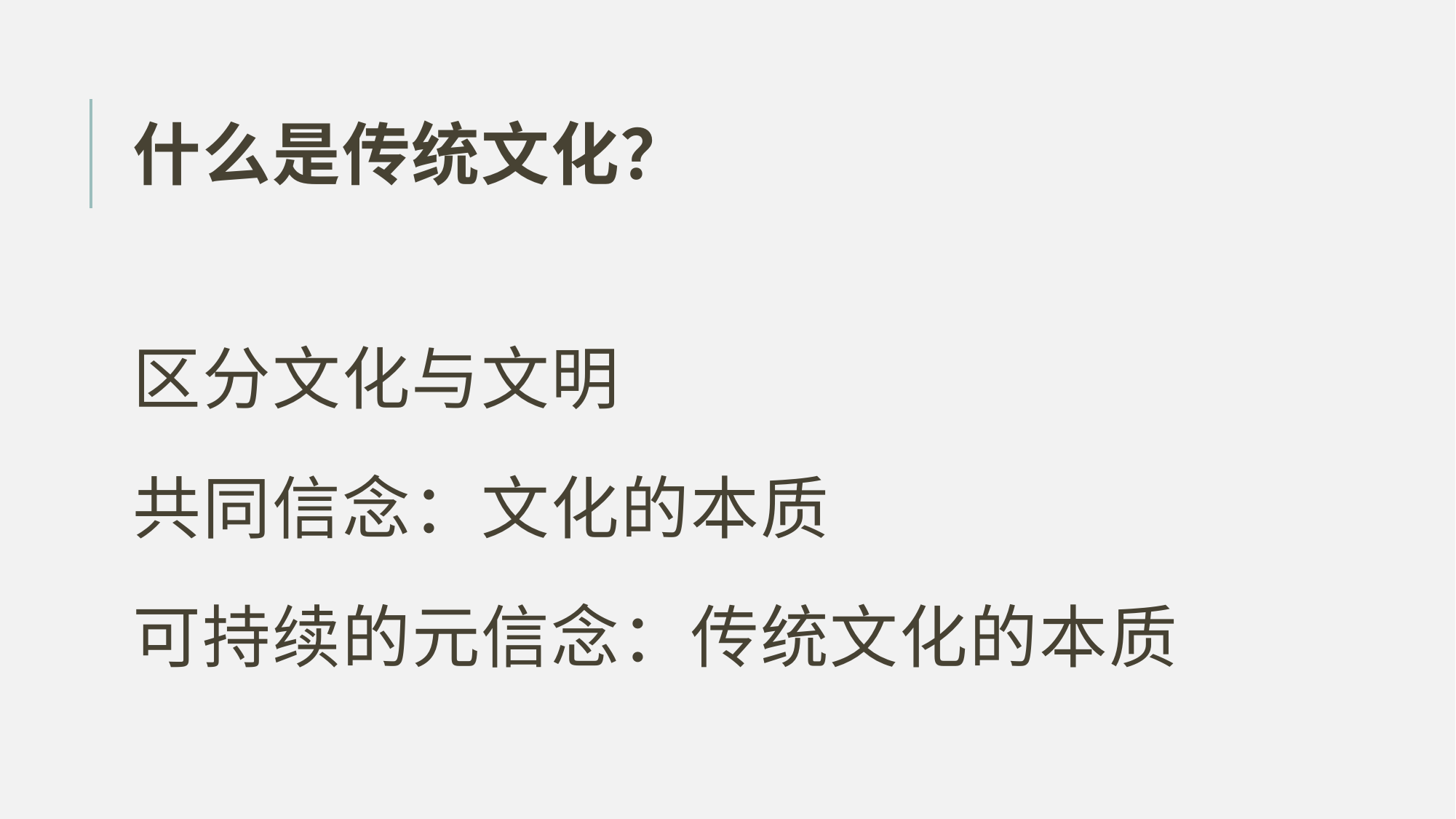

# 什么是传统文化？
区分文化与文明

共同信念：文化的本质

可持续的元信念：传统文化的本质